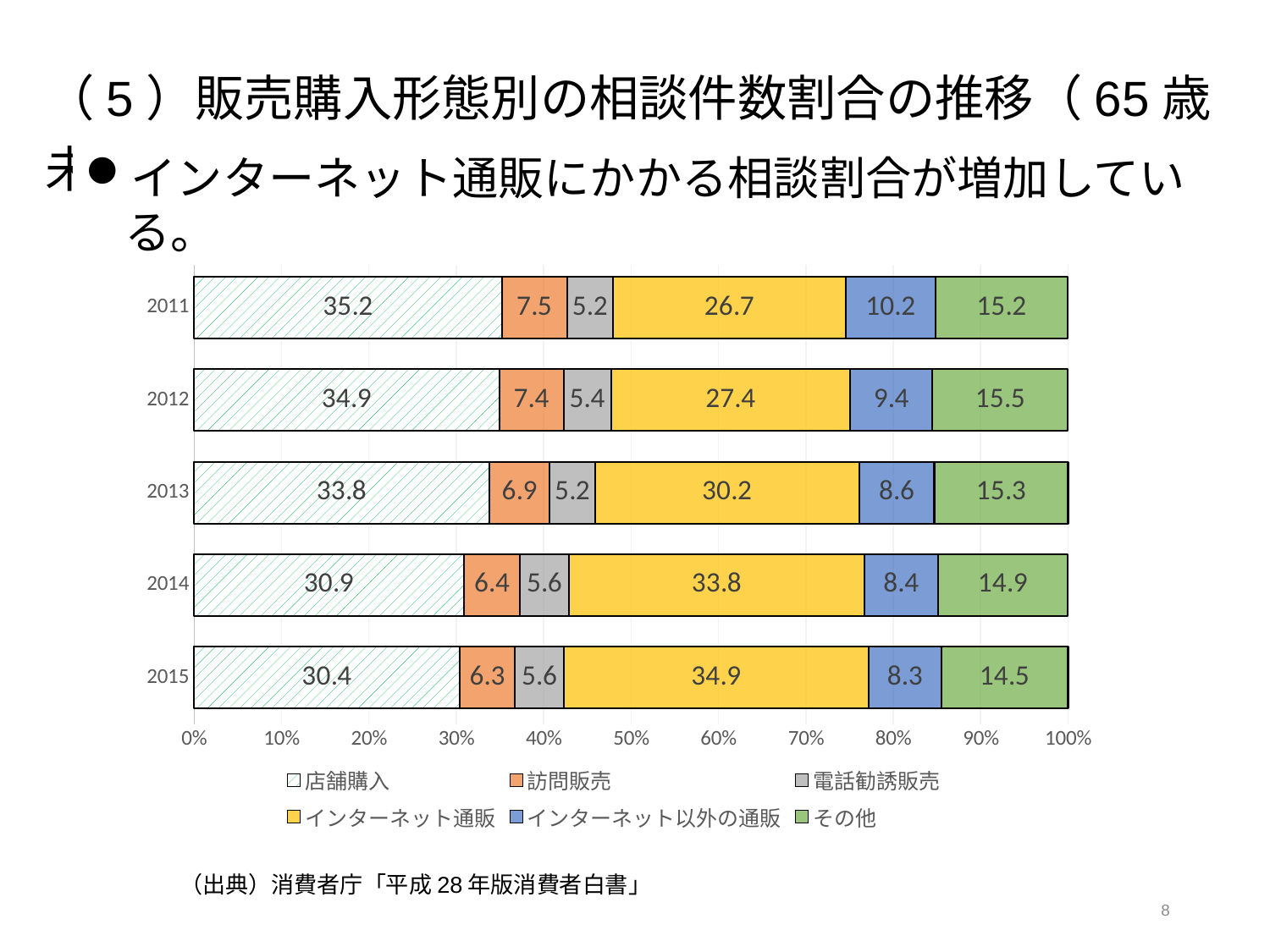

（5）販売購入形態別の相談件数割合の推移（65歳未満）
インターネット通販にかかる相談割合が増加している。

### Chart

| Category | 店舗購入 | 訪問販売 | 電話勧誘販売 | インターネット通販 | インターネット以外の通販 | その他 |
|---|---|---|---|---|---|---|
| 2015 | 30.4 | 6.3 | 5.6 | 34.9 | 8.3 | 14.5 |
| 2014 | 30.9 | 6.4 | 5.6 | 33.8 | 8.4 | 14.9 |
| 2013 | 33.8 | 6.9 | 5.2 | 30.2 | 8.6 | 15.3 |
| 2012 | 34.9 | 7.4 | 5.4 | 27.4 | 9.4 | 15.5 |
| 2011 | 35.2 | 7.5 | 5.2 | 26.7 | 10.2 | 15.2 |
（出典）消費者庁「平成28年版消費者白書」
8